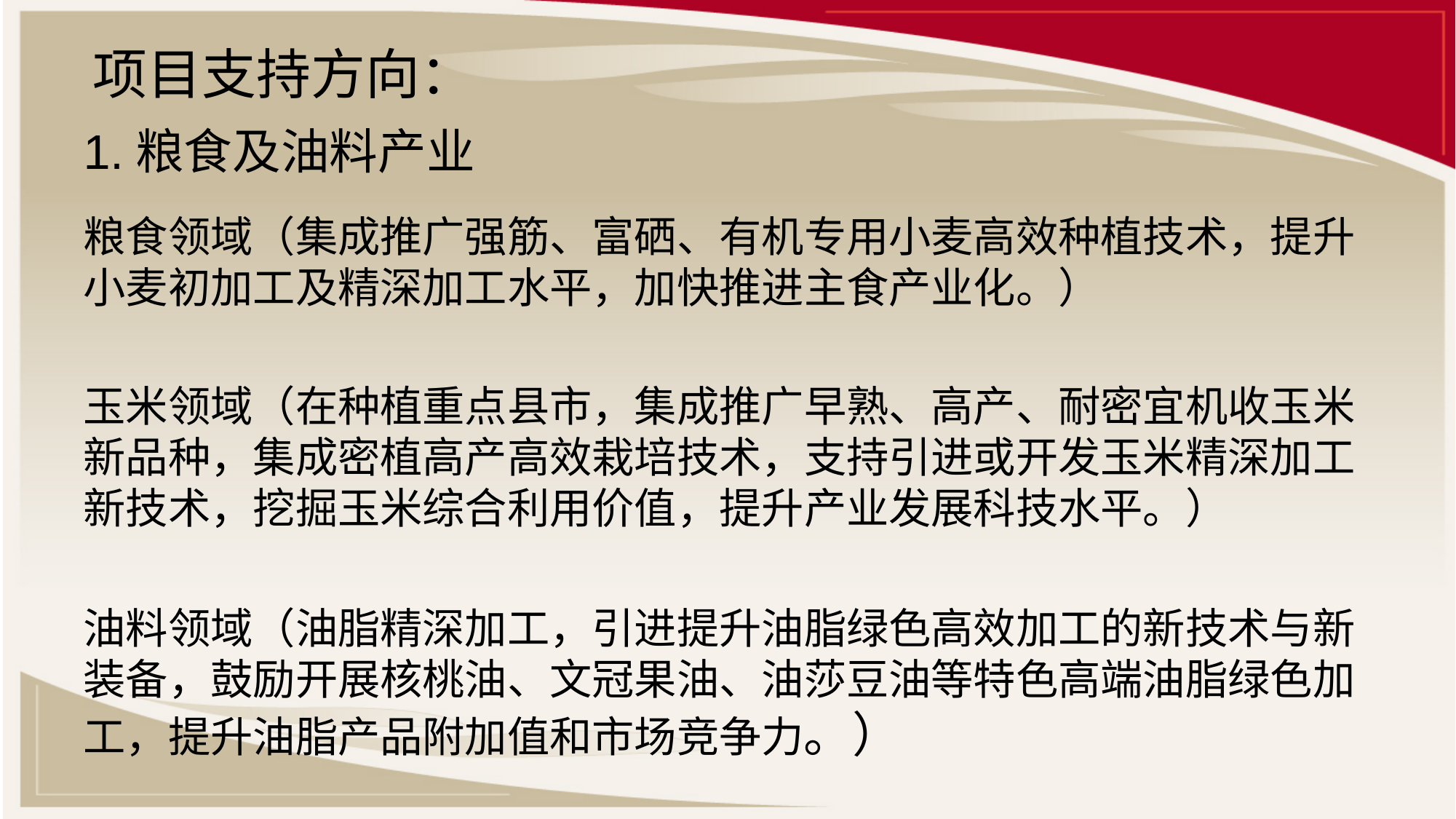

# 项目支持方向：
1.粮食及油料产业
粮食领域（集成推广强筋、富硒、有机专用小麦高效种植技术，提升小麦初加工及精深加工水平，加快推进主食产业化。）

玉米领域（在种植重点县市，集成推广早熟、高产、耐密宜机收玉米新品种，集成密植高产高效栽培技术，支持引进或开发玉米精深加工新技术，挖掘玉米综合利用价值，提升产业发展科技水平。）

油料领域（油脂精深加工，引进提升油脂绿色高效加工的新技术与新装备，鼓励开展核桃油、文冠果油、油莎豆油等特色高端油脂绿色加工，提升油脂产品附加值和市场竞争力。）